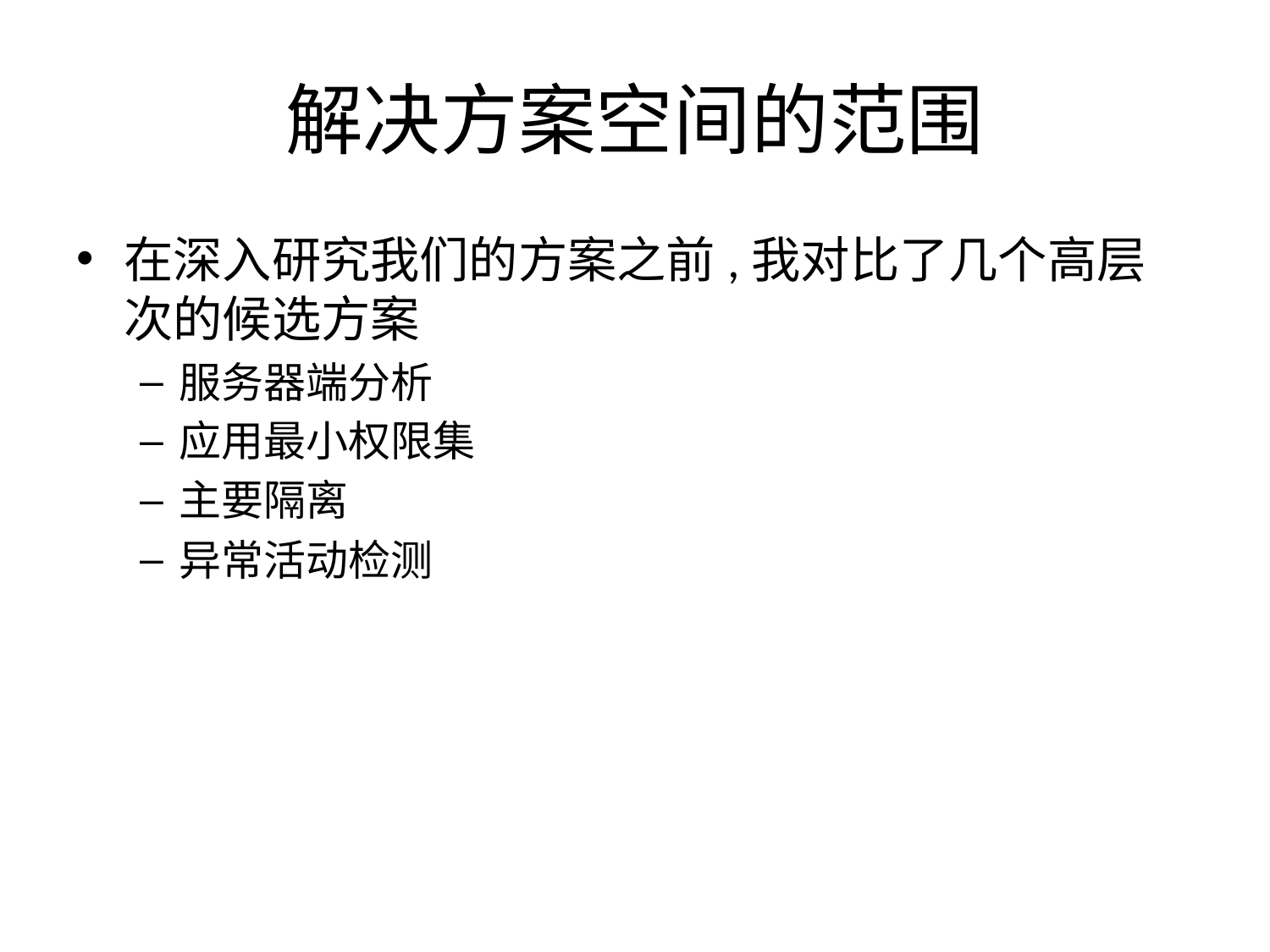

# 解决方案空间的范围
在深入研究我们的方案之前,我对比了几个高层次的候选方案
服务器端分析
应用最小权限集
主要隔离
异常活动检测